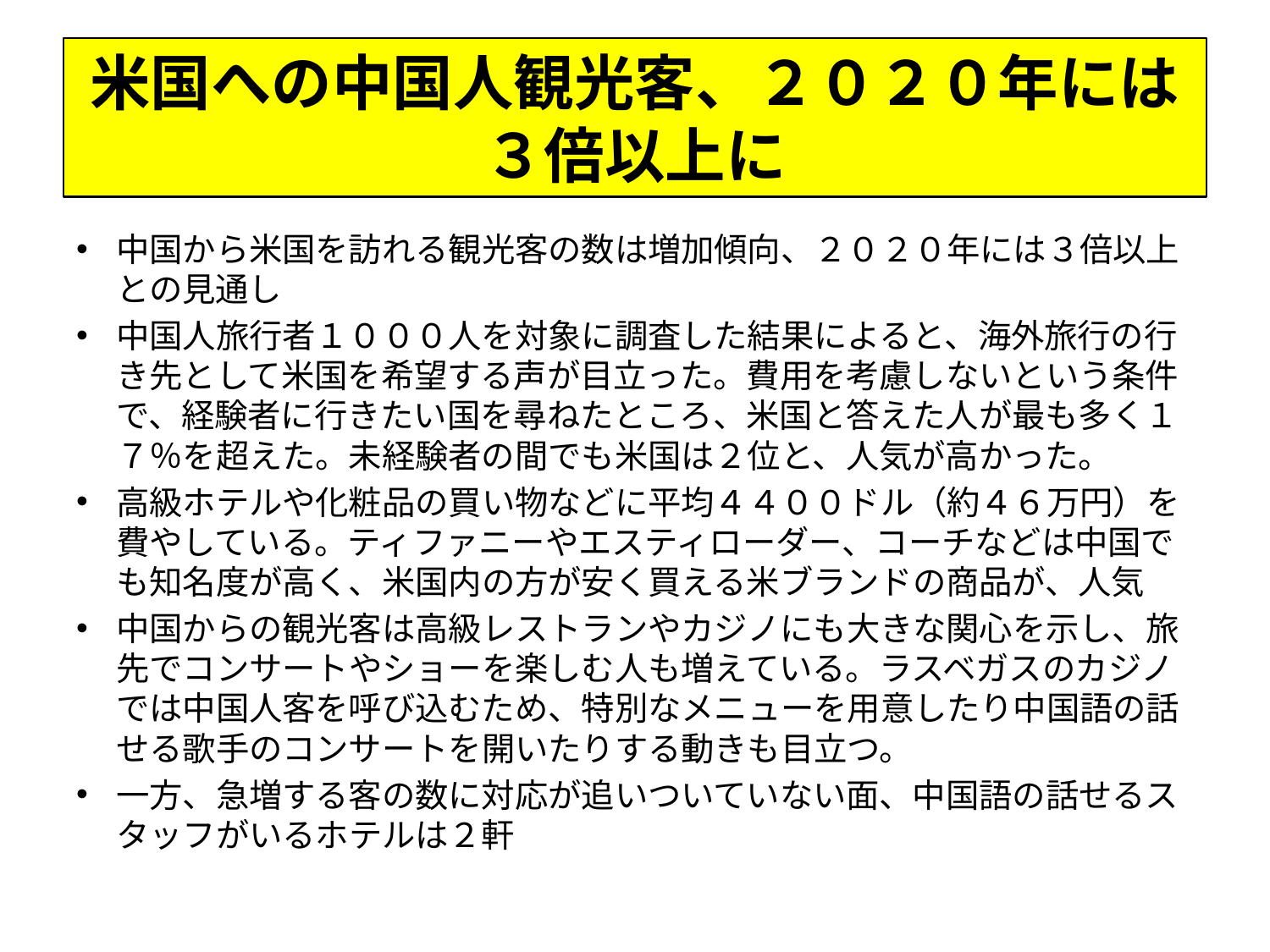

# 米国への中国人観光客、２０２０年には３倍以上に
中国から米国を訪れる観光客の数は増加傾向、２０２０年には３倍以上との見通し
中国人旅行者１０００人を対象に調査した結果によると、海外旅行の行き先として米国を希望する声が目立った。費用を考慮しないという条件で、経験者に行きたい国を尋ねたところ、米国と答えた人が最も多く１７％を超えた。未経験者の間でも米国は２位と、人気が高かった。
高級ホテルや化粧品の買い物などに平均４４００ドル（約４６万円）を費やしている。ティファニーやエスティローダー、コーチなどは中国でも知名度が高く、米国内の方が安く買える米ブランドの商品が、人気
中国からの観光客は高級レストランやカジノにも大きな関心を示し、旅先でコンサートやショーを楽しむ人も増えている。ラスベガスのカジノでは中国人客を呼び込むため、特別なメニューを用意したり中国語の話せる歌手のコンサートを開いたりする動きも目立つ。
一方、急増する客の数に対応が追いついていない面、中国語の話せるスタッフがいるホテルは２軒